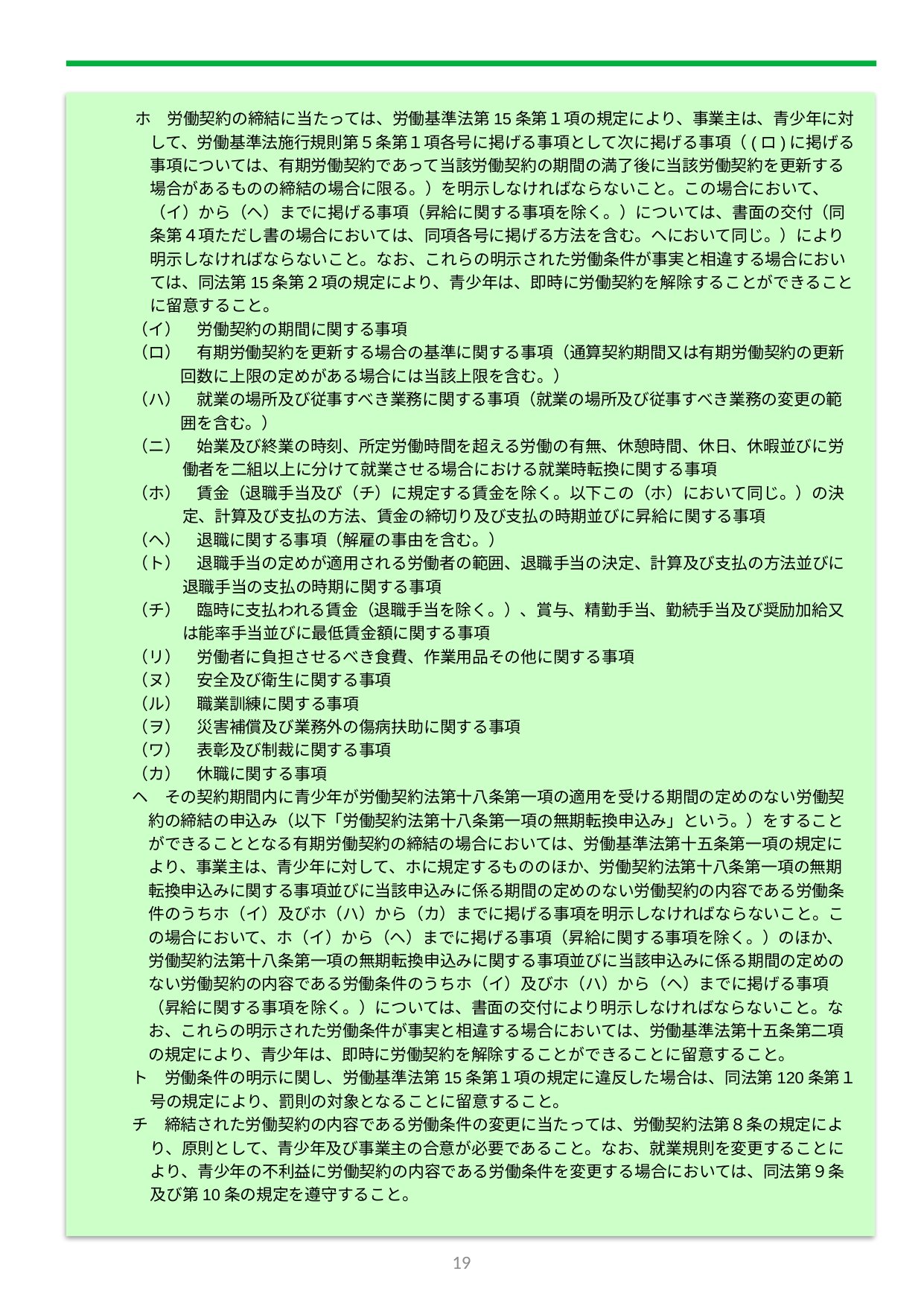

ホ　労働契約の締結に当たっては、労働基準法第15条第１項の規定により、事業主は、青少年に対して、労働基準法施行規則第５条第１項各号に掲げる事項として次に掲げる事項（(ロ)に掲げる事項については、有期労働契約であって当該労働契約の期間の満了後に当該労働契約を更新する場合があるものの締結の場合に限る。）を明示しなければならないこと。この場合において、（イ）から（ヘ）までに掲げる事項（昇給に関する事項を除く。）については、書面の交付（同条第４項ただし書の場合においては、同項各号に掲げる方法を含む。ヘにおいて同じ。）により明示しなければならないこと。なお、これらの明示された労働条件が事実と相違する場合においては、同法第15条第２項の規定により、青少年は、即時に労働契約を解除することができることに留意すること。
　　　（イ）　労働契約の期間に関する事項
　　　（ロ）　有期労働契約を更新する場合の基準に関する事項（通算契約期間又は有期労働契約の更新
　　　　　　回数に上限の定めがある場合には当該上限を含む。）
　　　（ハ）　就業の場所及び従事すべき業務に関する事項（就業の場所及び従事すべき業務の変更の範
　　　　　　囲を含む。）
　　　（ニ）　始業及び終業の時刻、所定労働時間を超える労働の有無、休憩時間、休日、休暇並びに労働者を二組以上に分けて就業させる場合における就業時転換に関する事項
　　　（ホ）　賃金（退職手当及び（チ）に規定する賃金を除く。以下この（ホ）において同じ。）の決定、計算及び支払の方法、賃金の締切り及び支払の時期並びに昇給に関する事項
　　　（ヘ）　退職に関する事項（解雇の事由を含む。）
　　　（ト）　退職手当の定めが適用される労働者の範囲、退職手当の決定、計算及び支払の方法並びに退職手当の支払の時期に関する事項
　　　（チ）　臨時に支払われる賃金（退職手当を除く。）、賞与、精勤手当、勤続手当及び奨励加給又は能率手当並びに最低賃金額に関する事項
　　　（リ）　労働者に負担させるべき食費、作業用品その他に関する事項
　　　（ヌ）　安全及び衛生に関する事項
　　　（ル）　職業訓練に関する事項
　　　（ヲ）　災害補償及び業務外の傷病扶助に関する事項
　　　（ワ）　表彰及び制裁に関する事項
　　　（カ）　休職に関する事項
　　　ヘ　その契約期間内に青少年が労働契約法第十八条第一項の適用を受ける期間の定めのない労働契
　　　　約の締結の申込み（以下「労働契約法第十八条第一項の無期転換申込み」という。）をすること
　　　　ができることとなる有期労働契約の締結の場合においては、労働基準法第十五条第一項の規定に
　　　　より、事業主は、青少年に対して、ホに規定するもののほか、労働契約法第十八条第一項の無期
　　　　転換申込みに関する事項並びに当該申込みに係る期間の定めのない労働契約の内容である労働条
　　　　件のうちホ（イ）及びホ（ハ）から（カ）までに掲げる事項を明示しなければならないこと。こ
　　　　の場合において、ホ（イ）から（ヘ）までに掲げる事項（昇給に関する事項を除く。）のほか、
　　　　労働契約法第十八条第一項の無期転換申込みに関する事項並びに当該申込みに係る期間の定めの
　　　　ない労働契約の内容である労働条件のうちホ（イ）及びホ（ハ）から（ヘ）までに掲げる事項
　　　　（昇給に関する事項を除く。）については、書面の交付により明示しなければならないこと。な
　　　　お、これらの明示された労働条件が事実と相違する場合においては、労働基準法第十五条第二項
　　　　の規定により、青少年は、即時に労働契約を解除することができることに留意すること。
　　　ト　労働条件の明示に関し、労働基準法第15条第１項の規定に違反した場合は、同法第120条第１号の規定により、罰則の対象となることに留意すること。
　　　チ　締結された労働契約の内容である労働条件の変更に当たっては、労働契約法第８条の規定により、原則として、青少年及び事業主の合意が必要であること。なお、就業規則を変更することにより、青少年の不利益に労働契約の内容である労働条件を変更する場合においては、同法第９条及び第10条の規定を遵守すること。
19